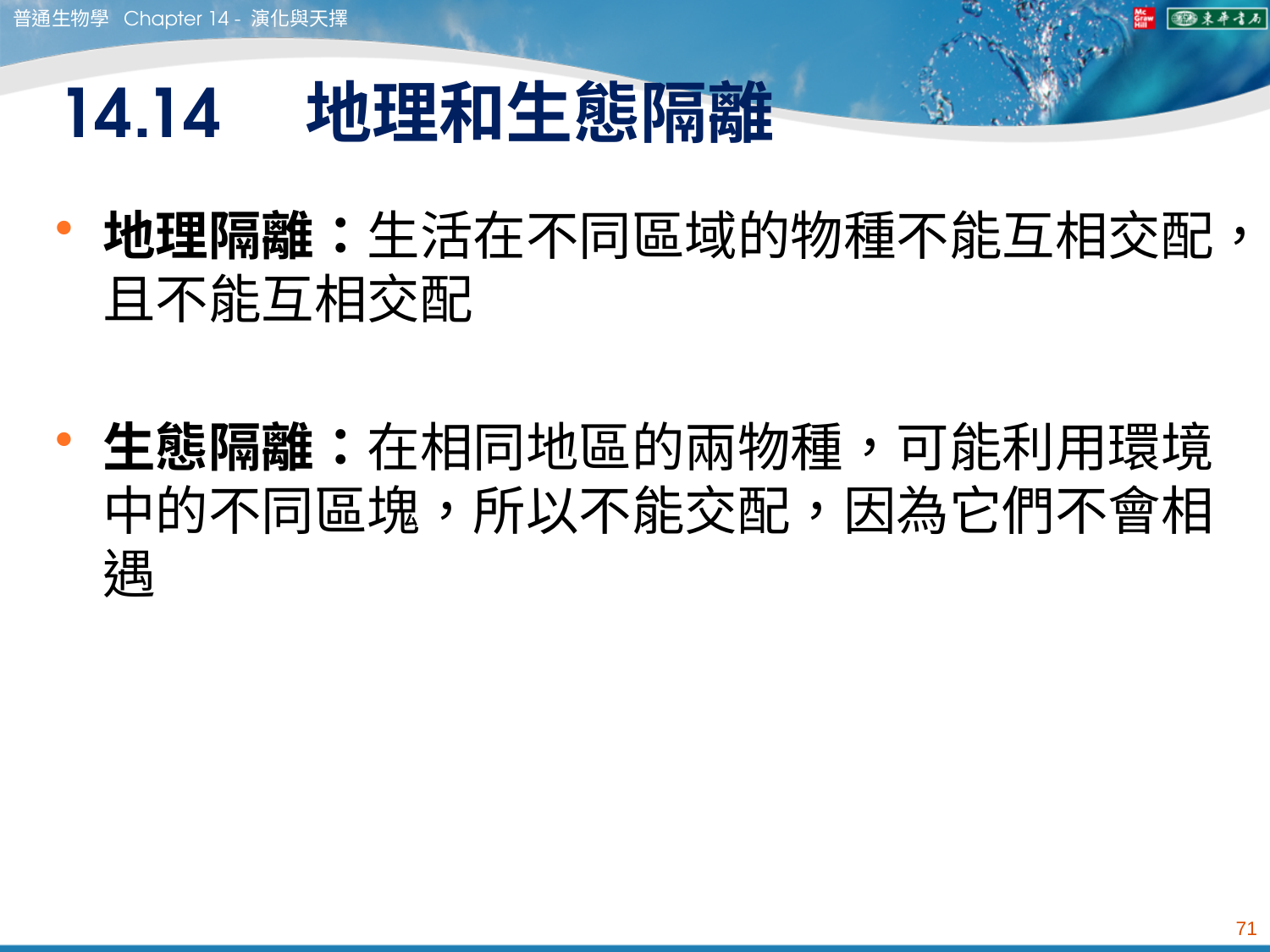

普通生物學  Chapter 14 - 演化與天擇
# 14.14　地理和生態隔離
地理隔離：生活在不同區域的物種不能互相交配，且不能互相交配

生態隔離：在相同地區的兩物種，可能利用環境中的不同區塊，所以不能交配，因為它們不會相遇
71